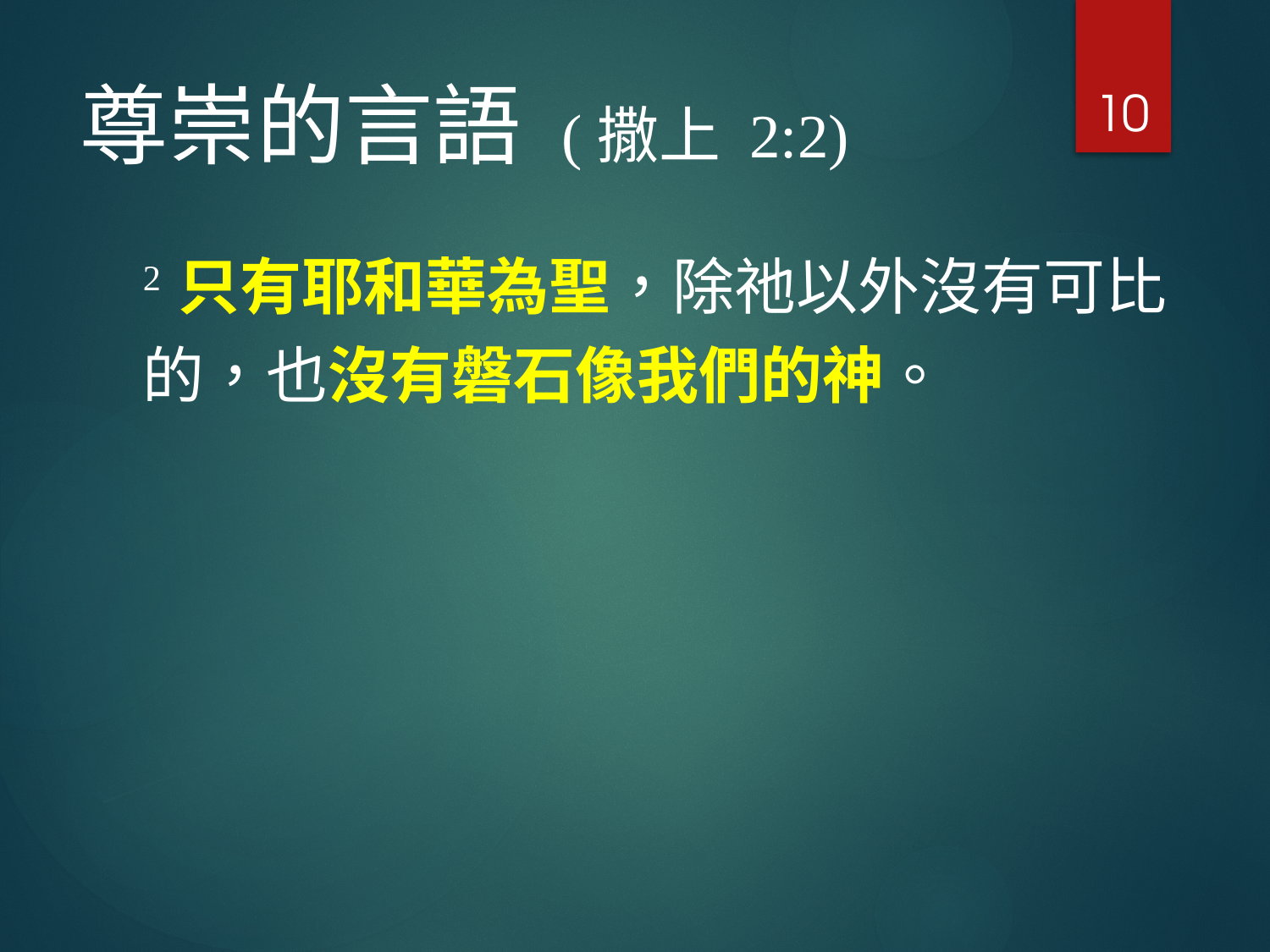

10
# 尊崇的言語 (撒上 2:2)
2 只有耶和華為聖，除祂以外沒有可比的，也沒有磐石像我們的神。